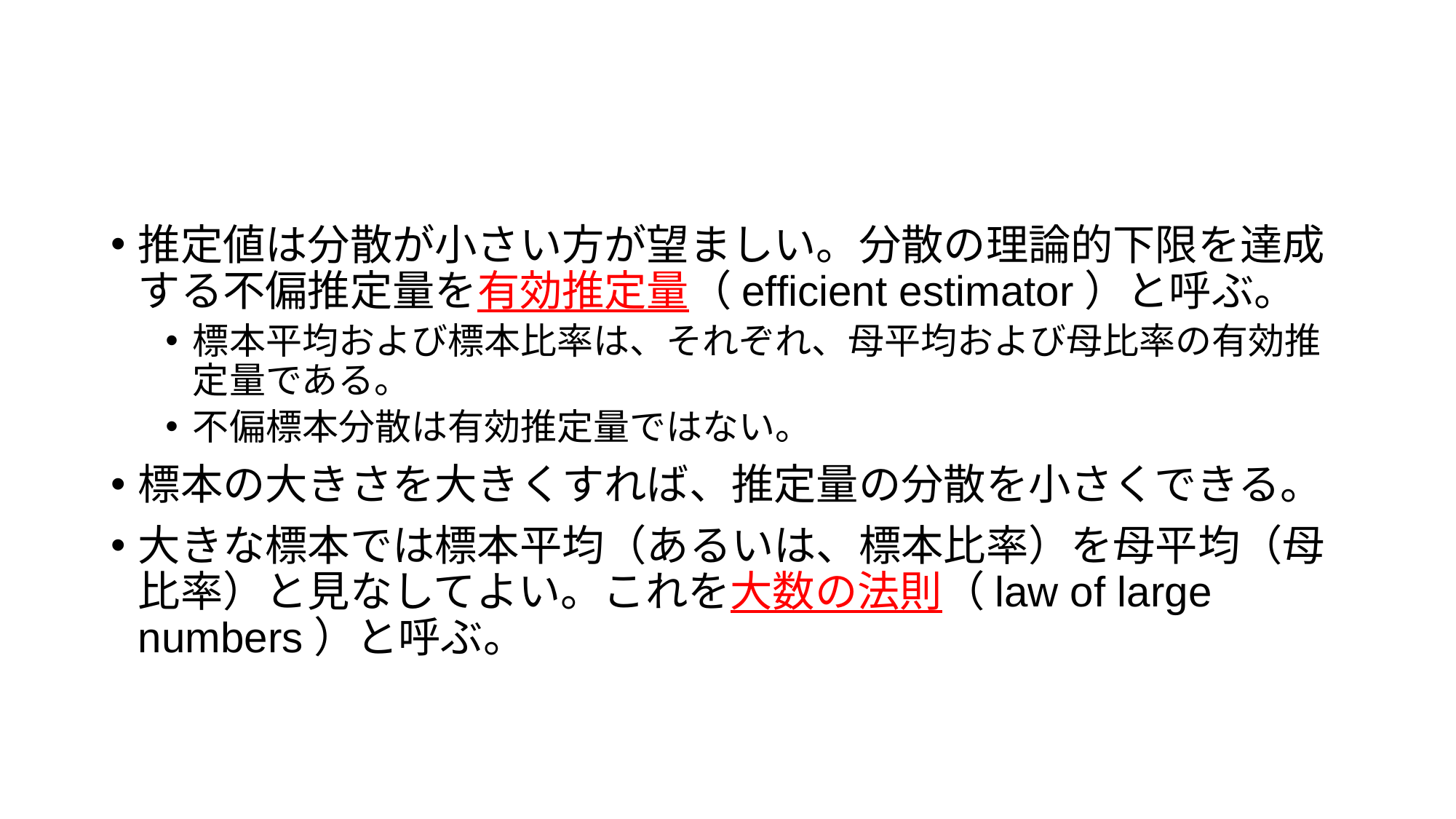

#
推定値は分散が小さい方が望ましい。分散の理論的下限を達成する不偏推定量を有効推定量（efficient estimator）と呼ぶ。
標本平均および標本比率は、それぞれ、母平均および母比率の有効推定量である。
不偏標本分散は有効推定量ではない。
標本の大きさを大きくすれば、推定量の分散を小さくできる。
大きな標本では標本平均（あるいは、標本比率）を母平均（母比率）と見なしてよい。これを大数の法則（law of large numbers）と呼ぶ。